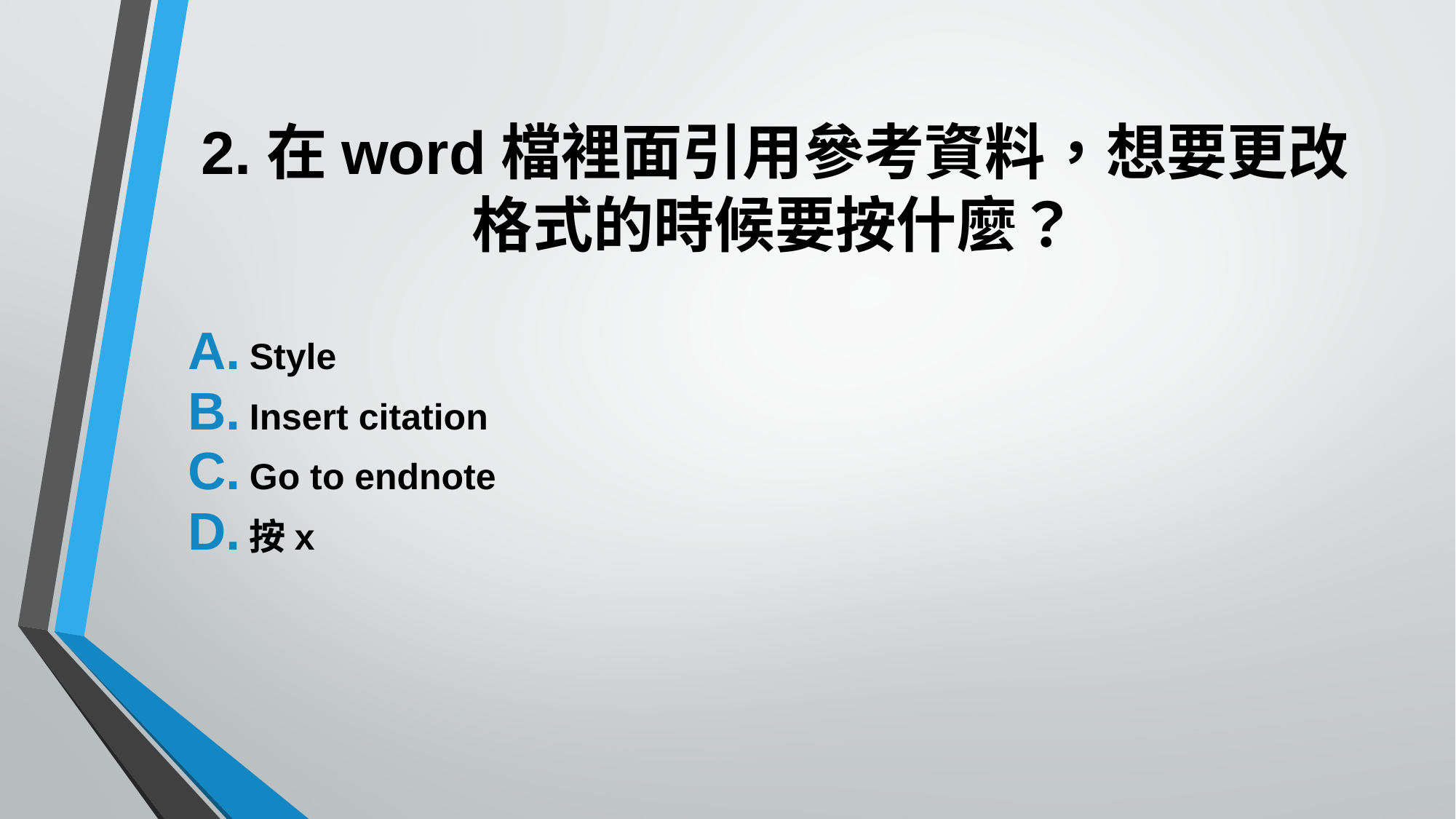

# 2.在word檔裡面引用參考資料，想要更改格式的時候要按什麼？
Style
Insert citation
Go to endnote
按x